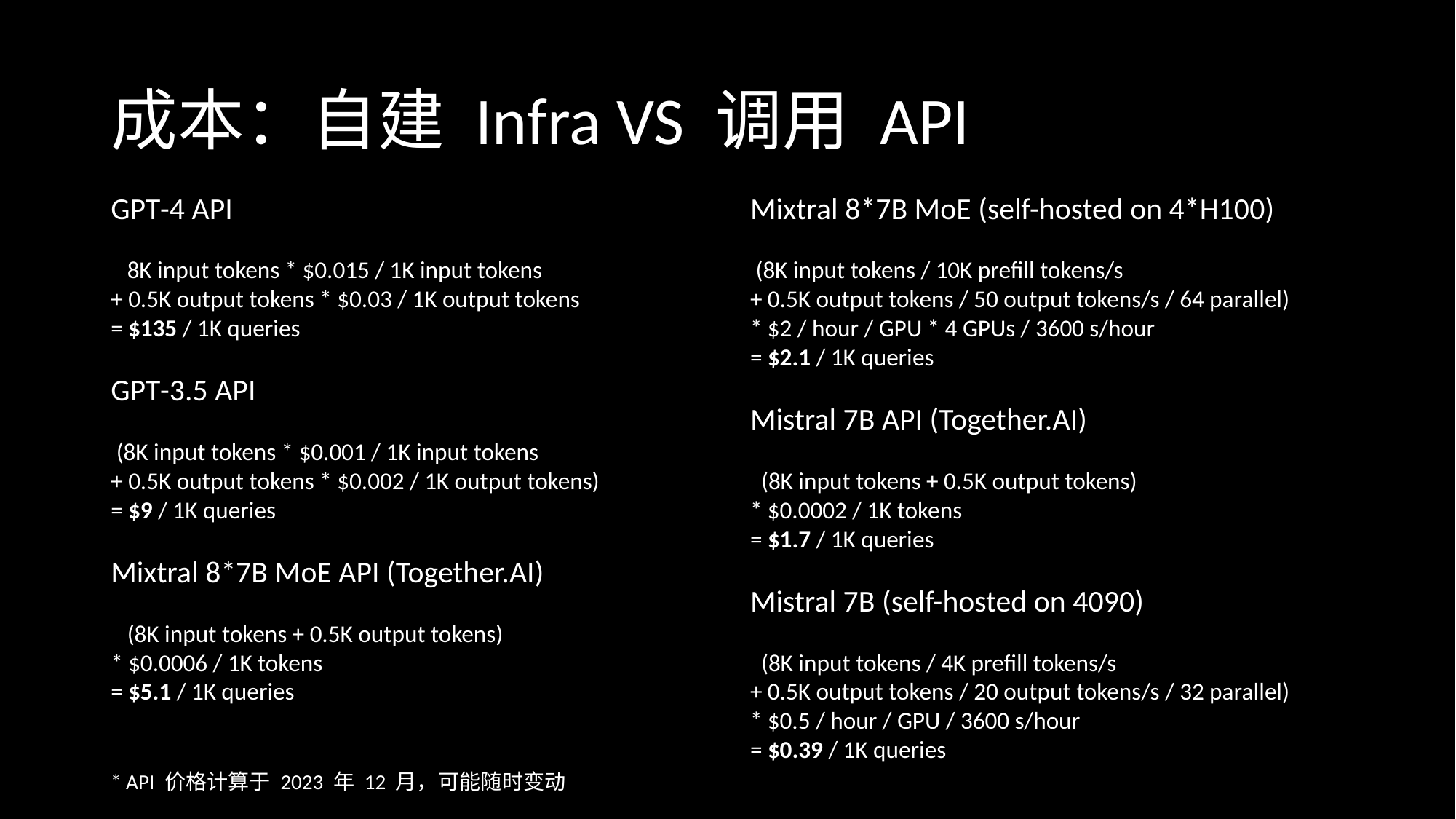

# 成本：自建 Infra VS 调用 API
GPT-4 API

   8K input tokens * $0.015 / 1K input tokens
+ 0.5K output tokens * $0.03 / 1K output tokens
= $135 / 1K queries

GPT-3.5 API

 (8K input tokens * $0.001 / 1K input tokens
+ 0.5K output tokens * $0.002 / 1K output tokens)
= $9 / 1K queries

Mixtral 8*7B MoE API (Together.AI)

   (8K input tokens + 0.5K output tokens)
* $0.0006 / 1K tokens
= $5.1 / 1K queries

Mixtral 8*7B MoE (self-hosted on 4*H100)

 (8K input tokens / 10K prefill tokens/s
+ 0.5K output tokens / 50 output tokens/s / 64 parallel)
* $2 / hour / GPU * 4 GPUs / 3600 s/hour
= $2.1 / 1K queries

Mistral 7B API (Together.AI)

  (8K input tokens + 0.5K output tokens)
* $0.0002 / 1K tokens
= $1.7 / 1K queries

Mistral 7B (self-hosted on 4090)

  (8K input tokens / 4K prefill tokens/s
+ 0.5K output tokens / 20 output tokens/s / 32 parallel)
* $0.5 / hour / GPU / 3600 s/hour
= $0.39 / 1K queries
* API 价格计算于 2023 年 12 月，可能随时变动